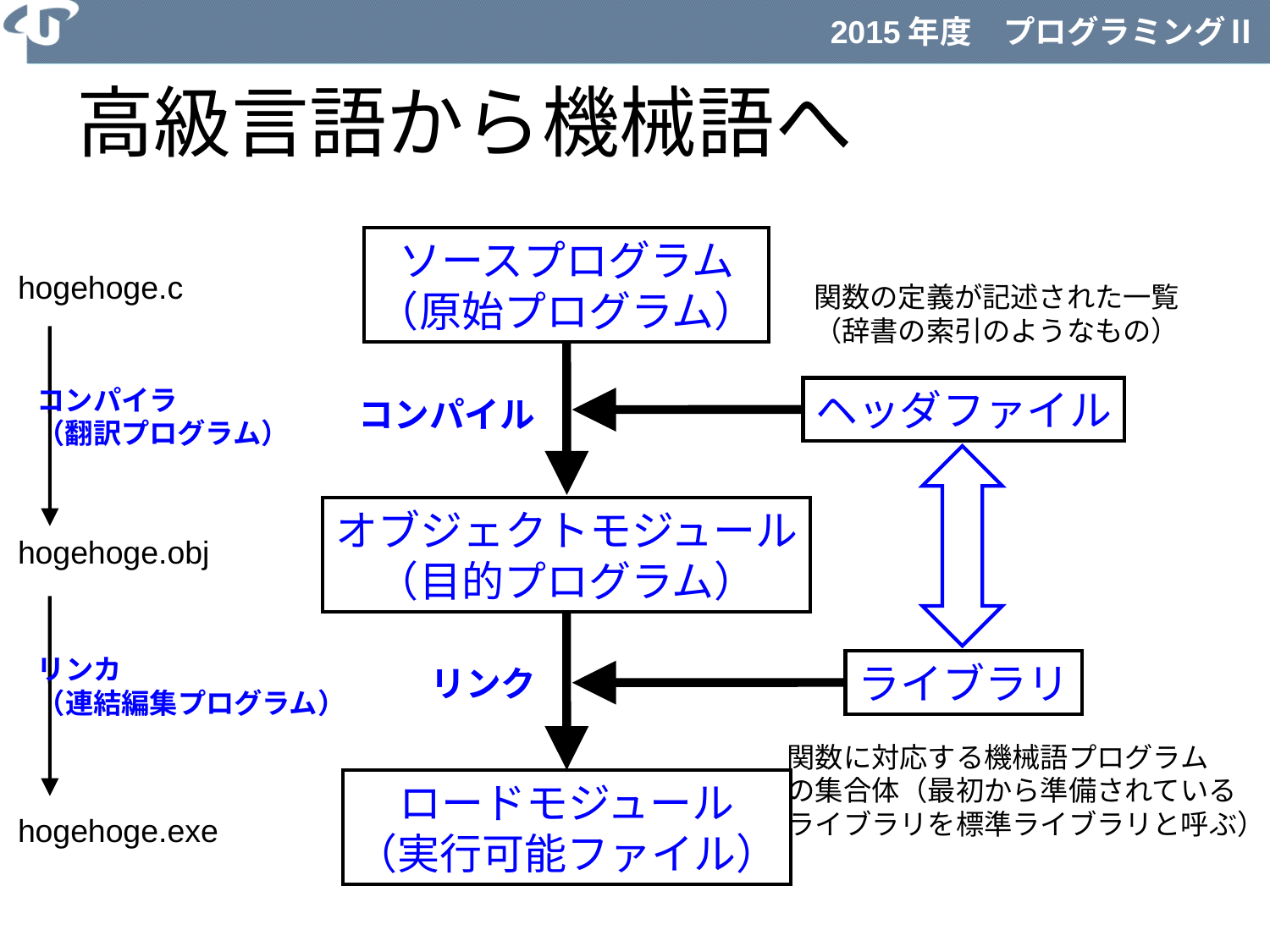

# 高級言語から機械語へ
ソースプログラム
（原始プログラム）
hogehoge.c
関数の定義が記述された一覧
（辞書の索引のようなもの）

コンパイラ
（翻訳プログラム）
ヘッダファイル
コンパイル

オブジェクトモジュール
（目的プログラム）
hogehoge.obj

リンカ
（連結編集プログラム）
ライブラリ
リンク
関数に対応する機械語プログラム
の集合体（最初から準備されている
ライブラリを標準ライブラリと呼ぶ）
ロードモジュール
（実行可能ファイル）
hogehoge.exe